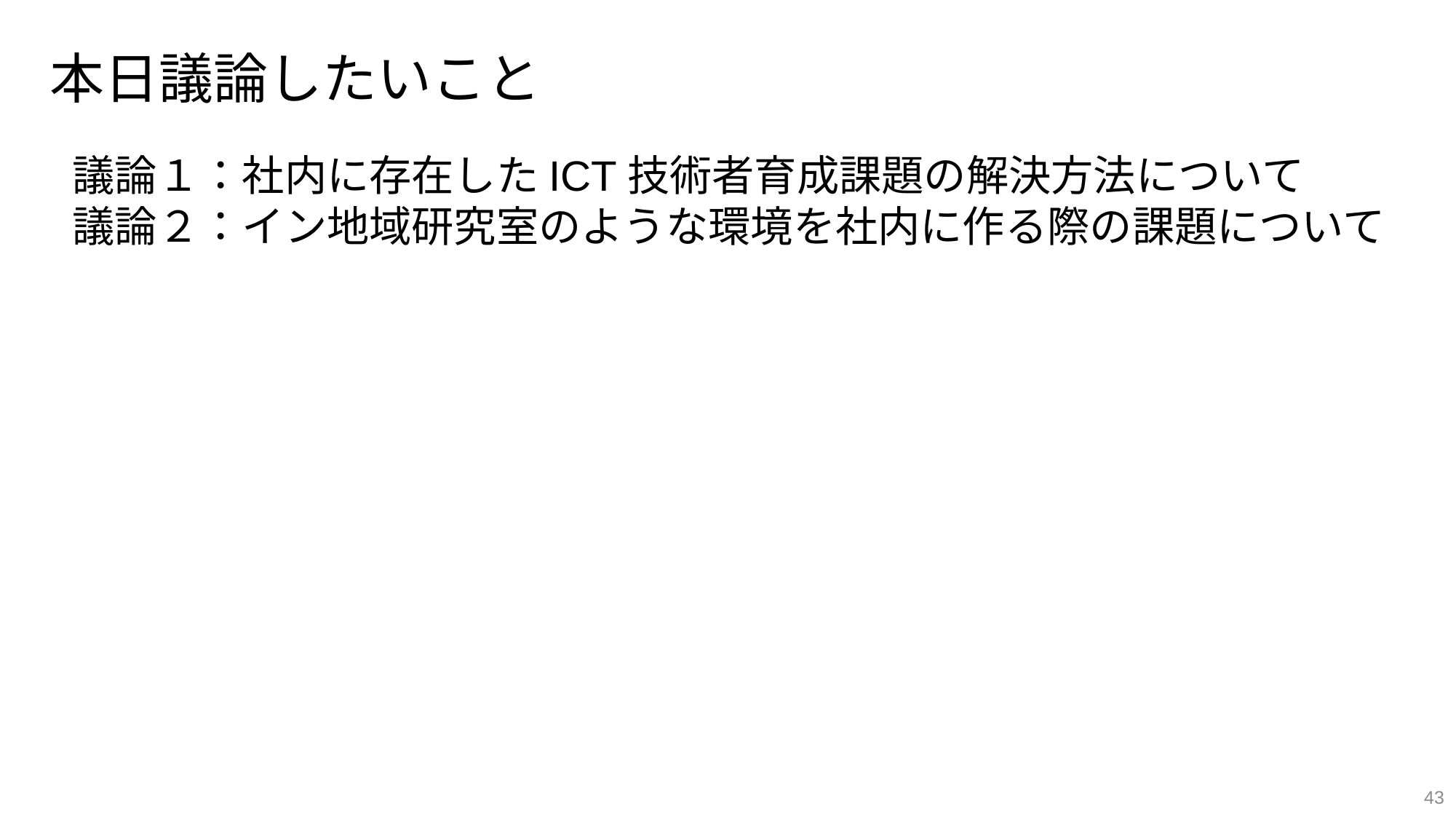

本日議論したいこと
議論１：社内に存在したICT技術者育成課題の解決方法について
議論２：イン地域研究室のような環境を社内に作る際の課題について
43